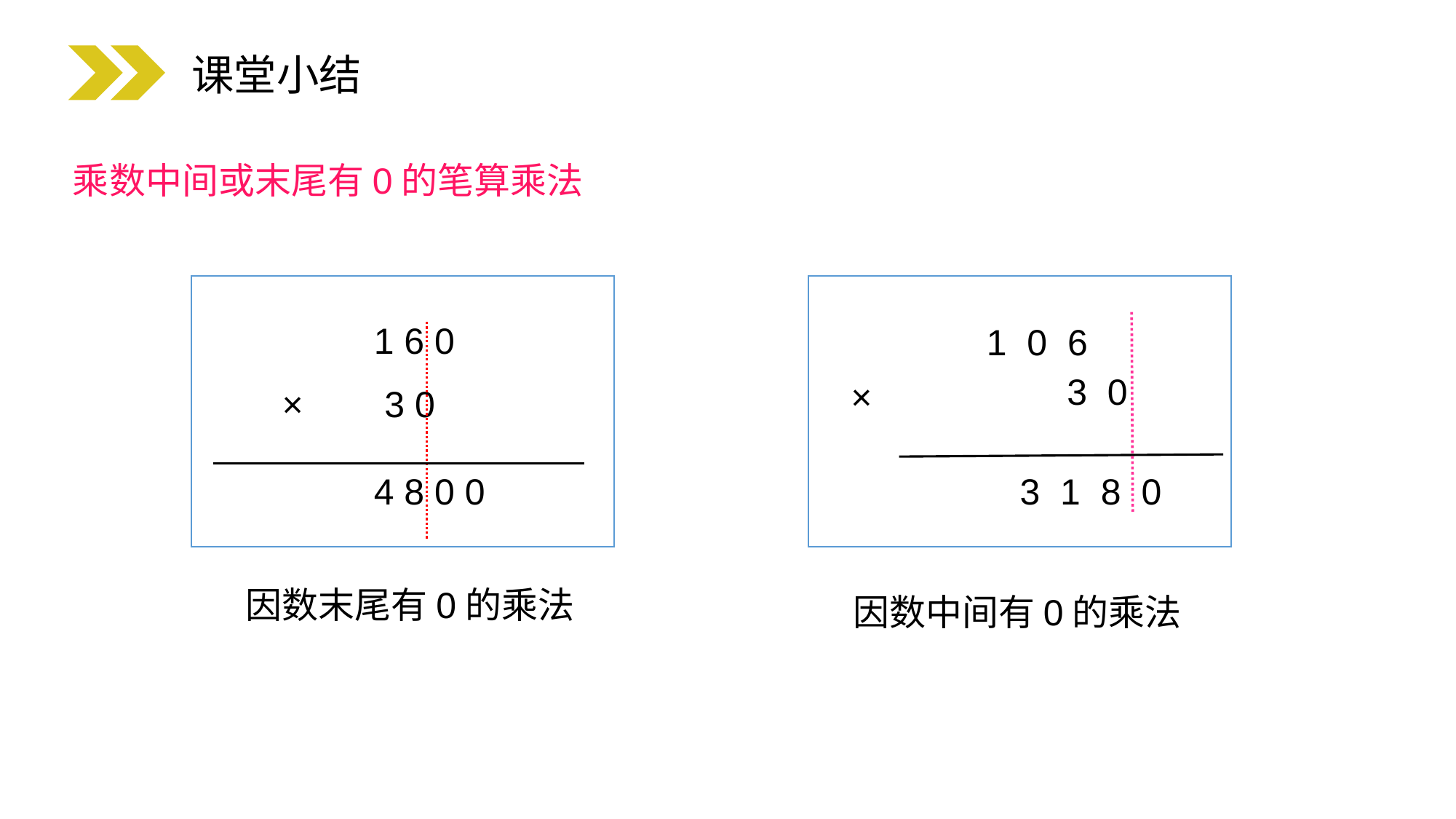

课堂小结
乘数中间或末尾有0的笔算乘法

1  0  6

3  0
×

3  1  8  0
1 6 0
×        3 0
4 8 0 0
因数末尾有0的乘法
因数中间有0的乘法